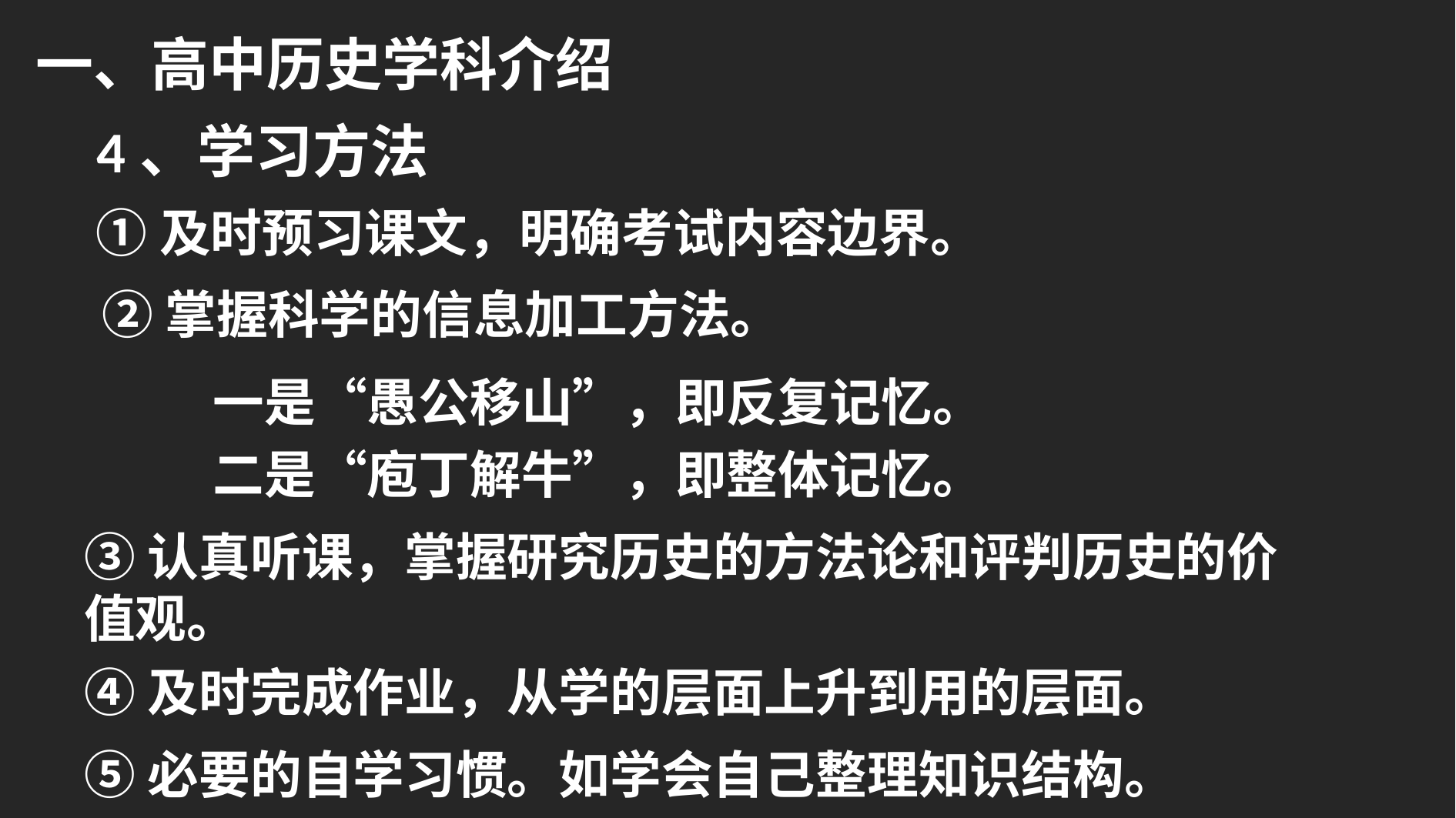

一、高中历史学科介绍
4、学习方法
①及时预习课文，明确考试内容边界。
②掌握科学的信息加工方法。
一是“愚公移山”，即反复记忆。
二是“庖丁解牛”，即整体记忆。
③认真听课，掌握研究历史的方法论和评判历史的价值观。
④及时完成作业，从学的层面上升到用的层面。
⑤必要的自学习惯。如学会自己整理知识结构。